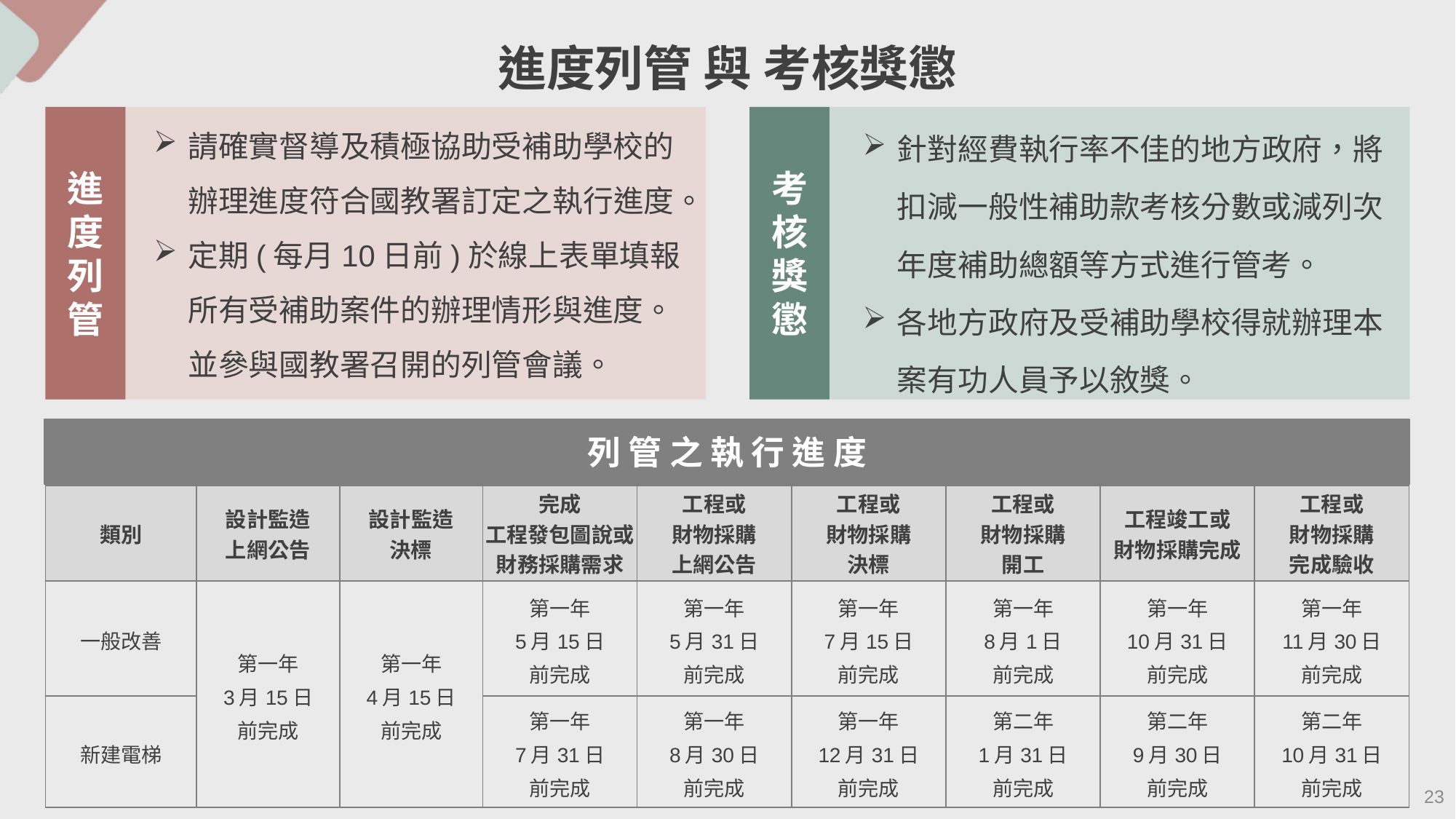

進度列管 與 考核獎懲
進度列管
請確實督導及積極協助受補助學校的辦理進度符合國教署訂定之執行進度。
定期(每月10日前)於線上表單填報所有受補助案件的辦理情形與進度。並參與國教署召開的列管會議。

考核獎懲
針對經費執行率不佳的地方政府，將扣減一般性補助款考核分數或減列次年度補助總額等方式進行管考。
各地方政府及受補助學校得就辦理本案有功人員予以敘獎。
列 管 之 執 行 進 度
| 類別 | 設計監造 上網公告 | 設計監造 決標 | 完成 工程發包圖說或 財務採購需求 | 工程或 財物採購 上網公告 | 工程或 財物採購 決標 | 工程或 財物採購 開工 | 工程竣工或 財物採購完成 | 工程或 財物採購 完成驗收 |
| --- | --- | --- | --- | --- | --- | --- | --- | --- |
| 一般改善 | 第一年 3月15日 前完成 | 第一年 4月15日 前完成 | 第一年 5月15日 前完成 | 第一年 5月31日 前完成 | 第一年 7月15日 前完成 | 第一年 8月1日 前完成 | 第一年 10月31日 前完成 | 第一年 11月30日 前完成 |
| 新建電梯 |  |  | 第一年 7月31日 前完成 | 第一年 8月30日 前完成 | 第一年 12月31日 前完成 | 第二年 1月31日 前完成 | 第二年 9月30日 前完成 | 第二年 10月31日 前完成 |
23